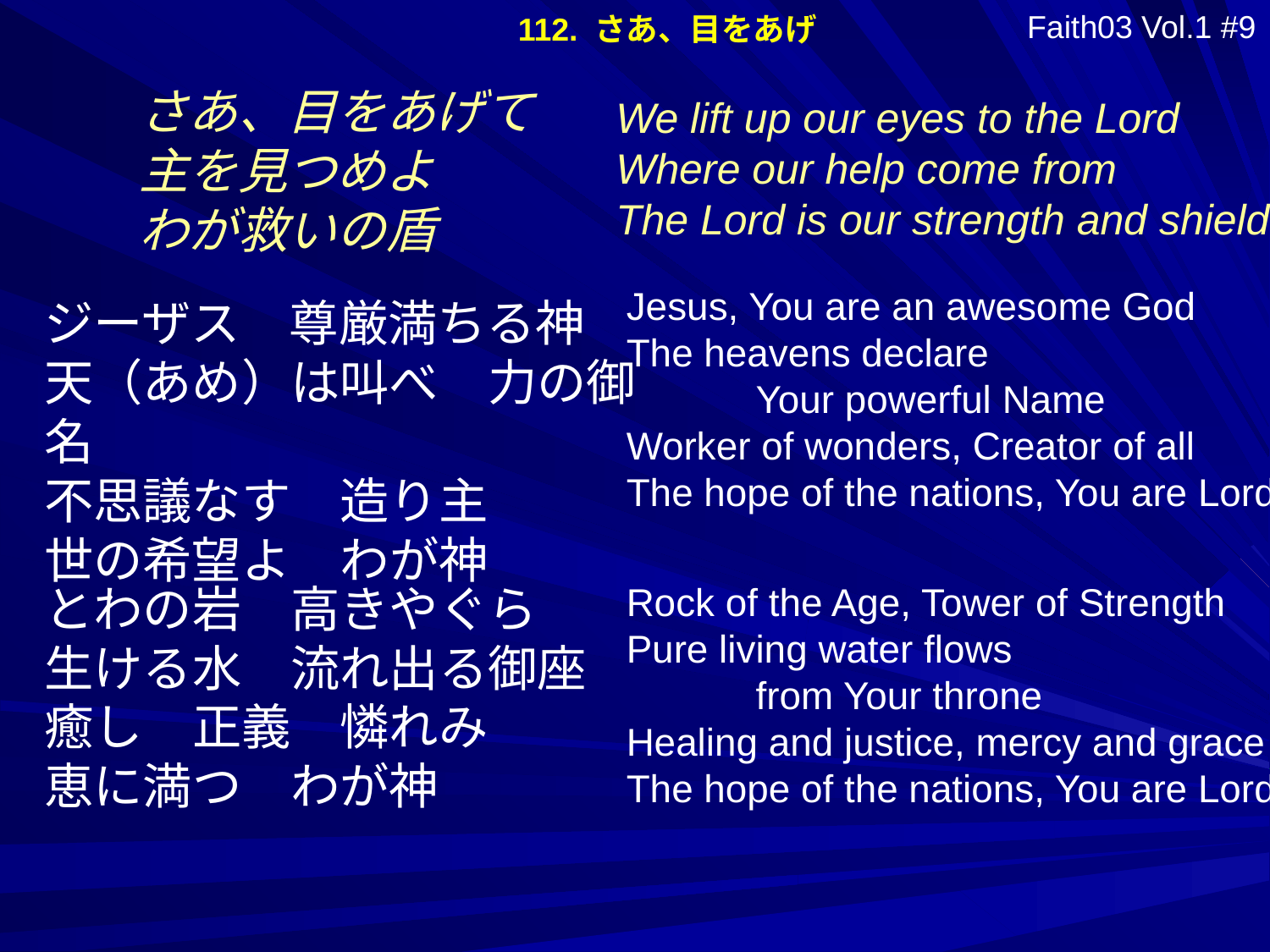

112. さあ、目をあげ
Faith03 Vol.1 #9
さあ、目をあげて
主を見つめよ
わが救いの盾
We lift up our eyes to the Lord
Where our help come from
The Lord is our strength and shield
Jesus, You are an awesome God
The heavens declare
            Your powerful Name
Worker of wonders, Creator of all
The hope of the nations, You are Lord
ジーザス　尊厳満ちる神
天（あめ）は叫べ　力の御名
不思議なす　造り主
世の希望よ　わが神
とわの岩　高きやぐら
生ける水　流れ出る御座
癒し　正義　憐れみ
恵に満つ　わが神
Rock of the Age, Tower of Strength
Pure living water flows
            from Your throne
Healing and justice, mercy and grace
The hope of the nations, You are Lord